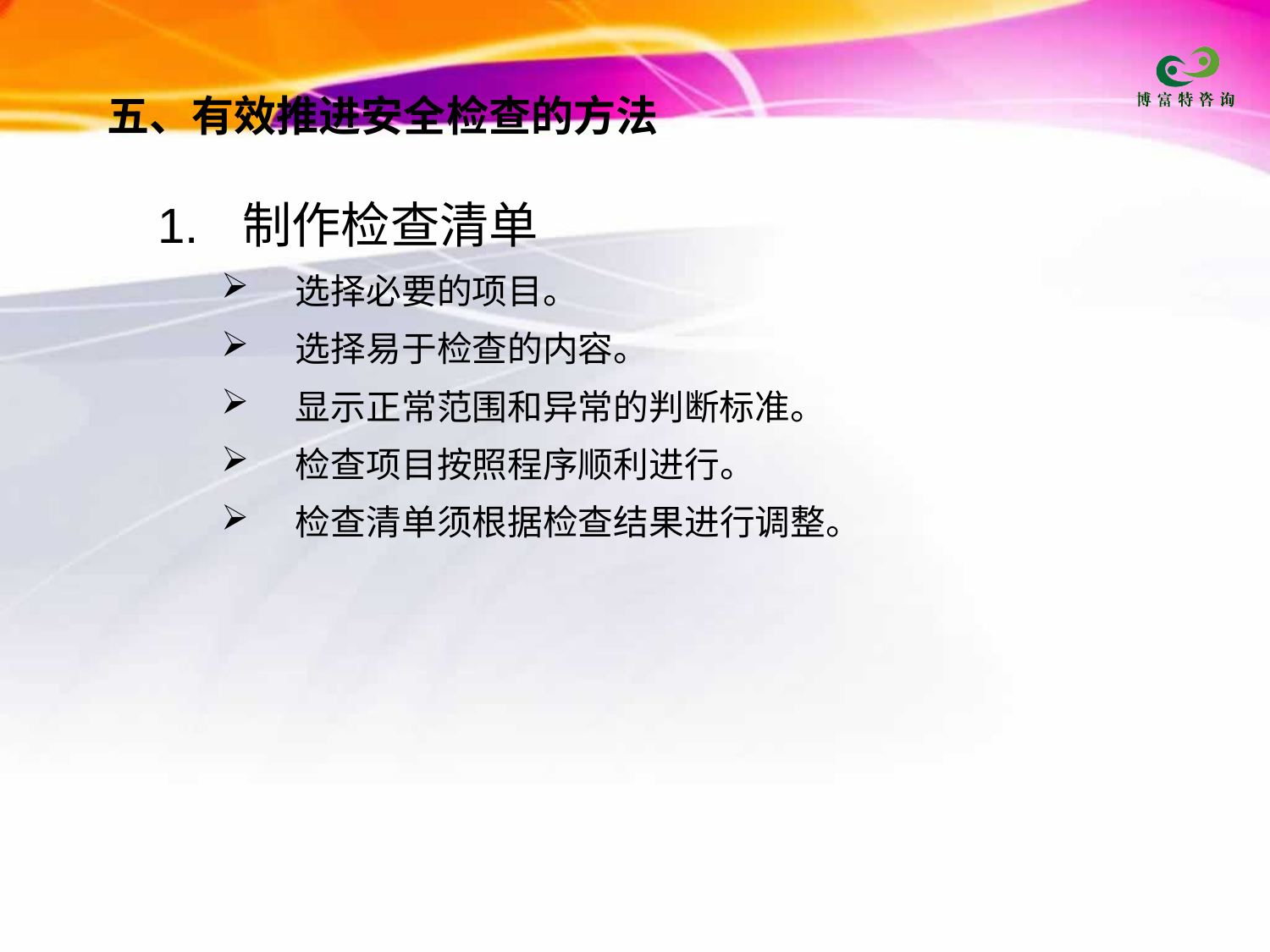

五、有效推进安全检查的方法
制作检查清单
选择必要的项目。
选择易于检查的内容。
显示正常范围和异常的判断标准。
检查项目按照程序顺利进行。
检查清单须根据检查结果进行调整。